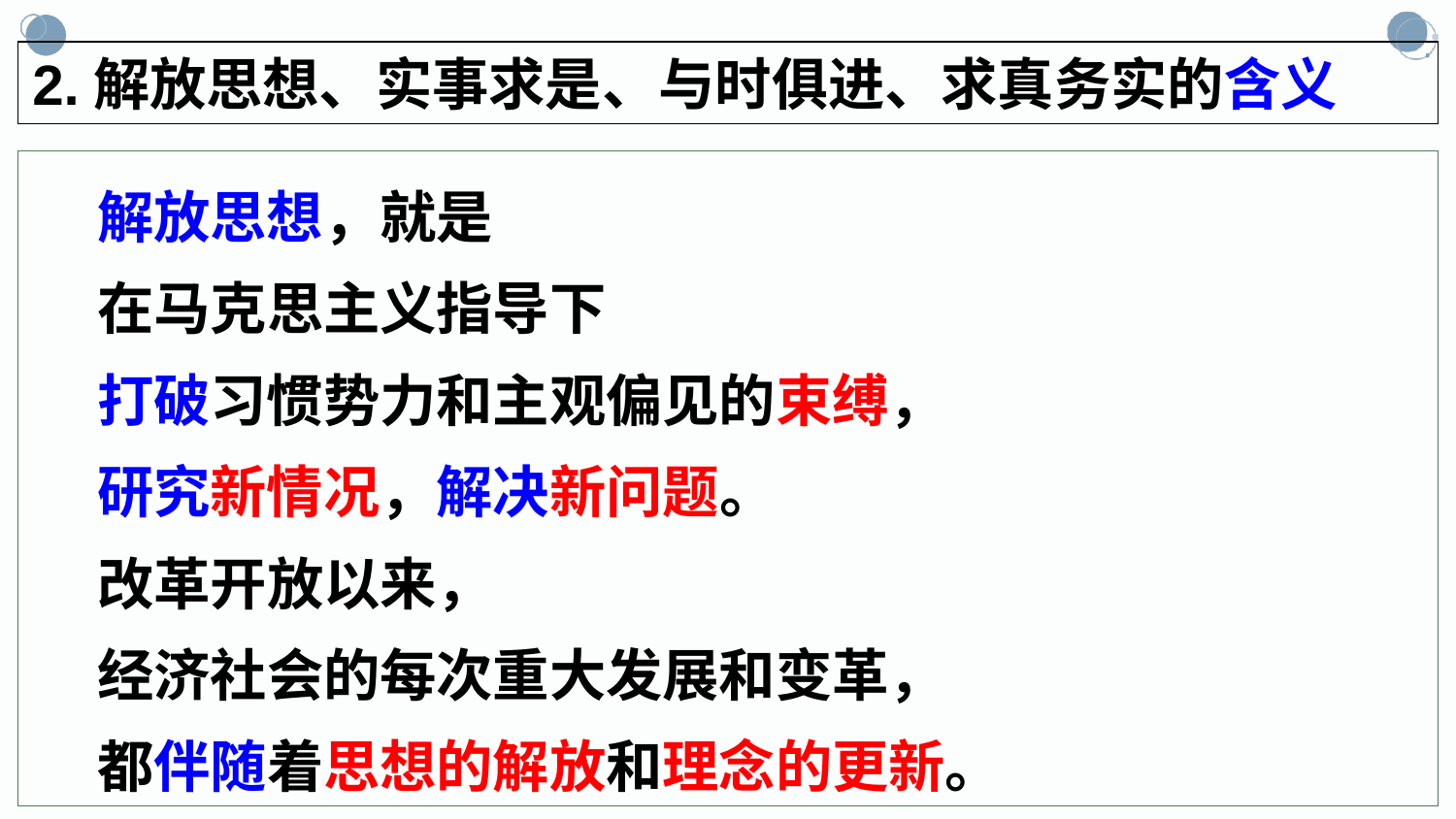

2.解放思想、实事求是、与时俱进、求真务实的含义
    解放思想，就是
    在马克思主义指导下
    打破习惯势力和主观偏见的束缚，
    研究新情况，解决新问题。
    改革开放以来，
    经济社会的每次重大发展和变革，
    都伴随着思想的解放和理念的更新。